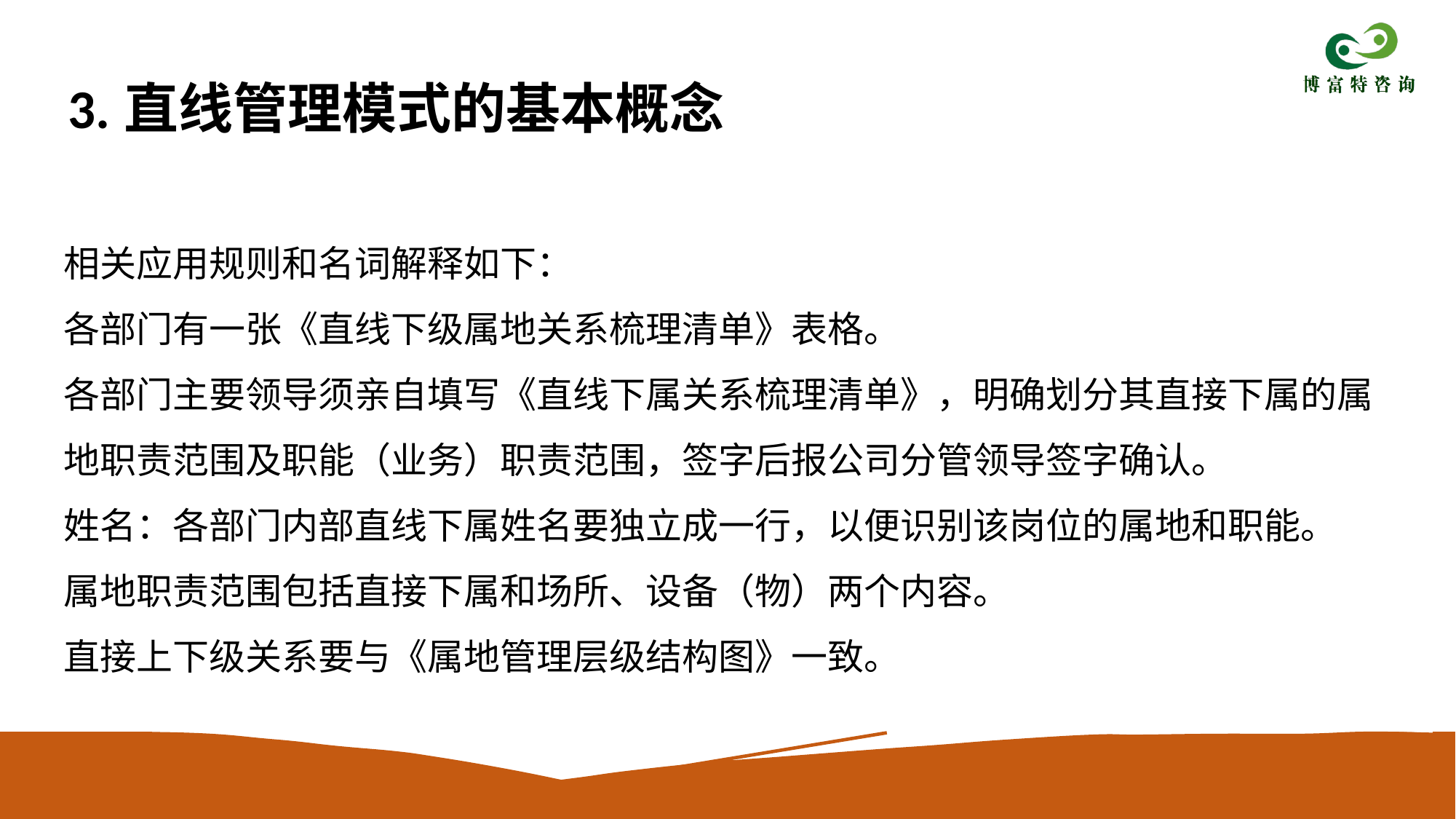

3.直线管理模式的基本概念
相关应用规则和名词解释如下：
各部门有一张《直线下级属地关系梳理清单》表格。
各部门主要领导须亲自填写《直线下属关系梳理清单》，明确划分其直接下属的属地职责范围及职能（业务）职责范围，签字后报公司分管领导签字确认。
姓名：各部门内部直线下属姓名要独立成一行，以便识别该岗位的属地和职能。
属地职责范围包括直接下属和场所、设备（物）两个内容。
直接上下级关系要与《属地管理层级结构图》一致。